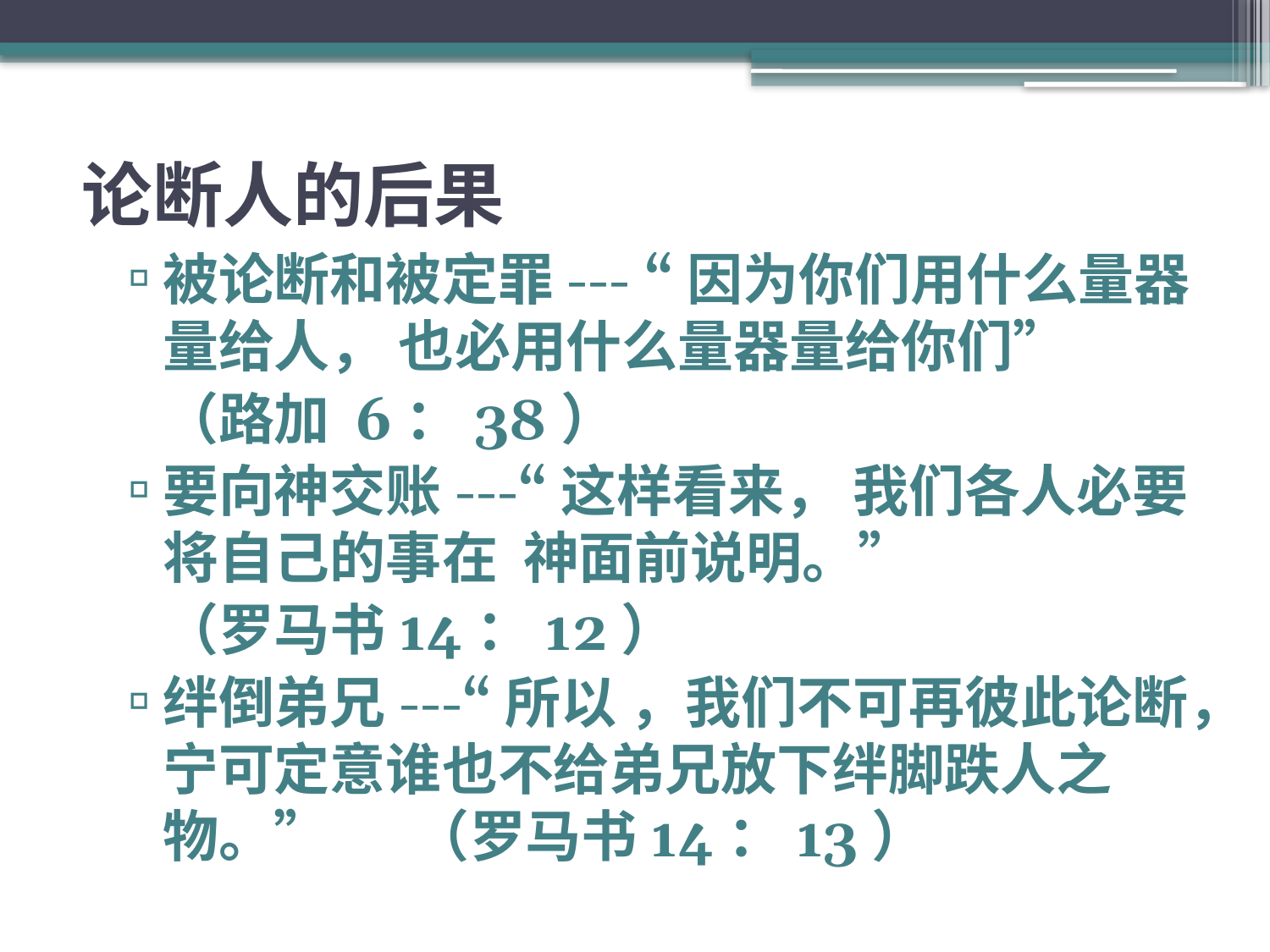

# 论断人的后果
被论断和被定罪--- “因为你们用什么量器量给人， 也必用什么量器量给你们”
							（路加 6：38）
要向神交账---“这样看来， 我们各人必要将自己的事在  神面前说明。”
						（罗马书14：12）
绊倒弟兄---“所以 ，我们不可再彼此论断，宁可定意谁也不给弟兄放下绊脚跌人之物。”			（罗马书14：13）